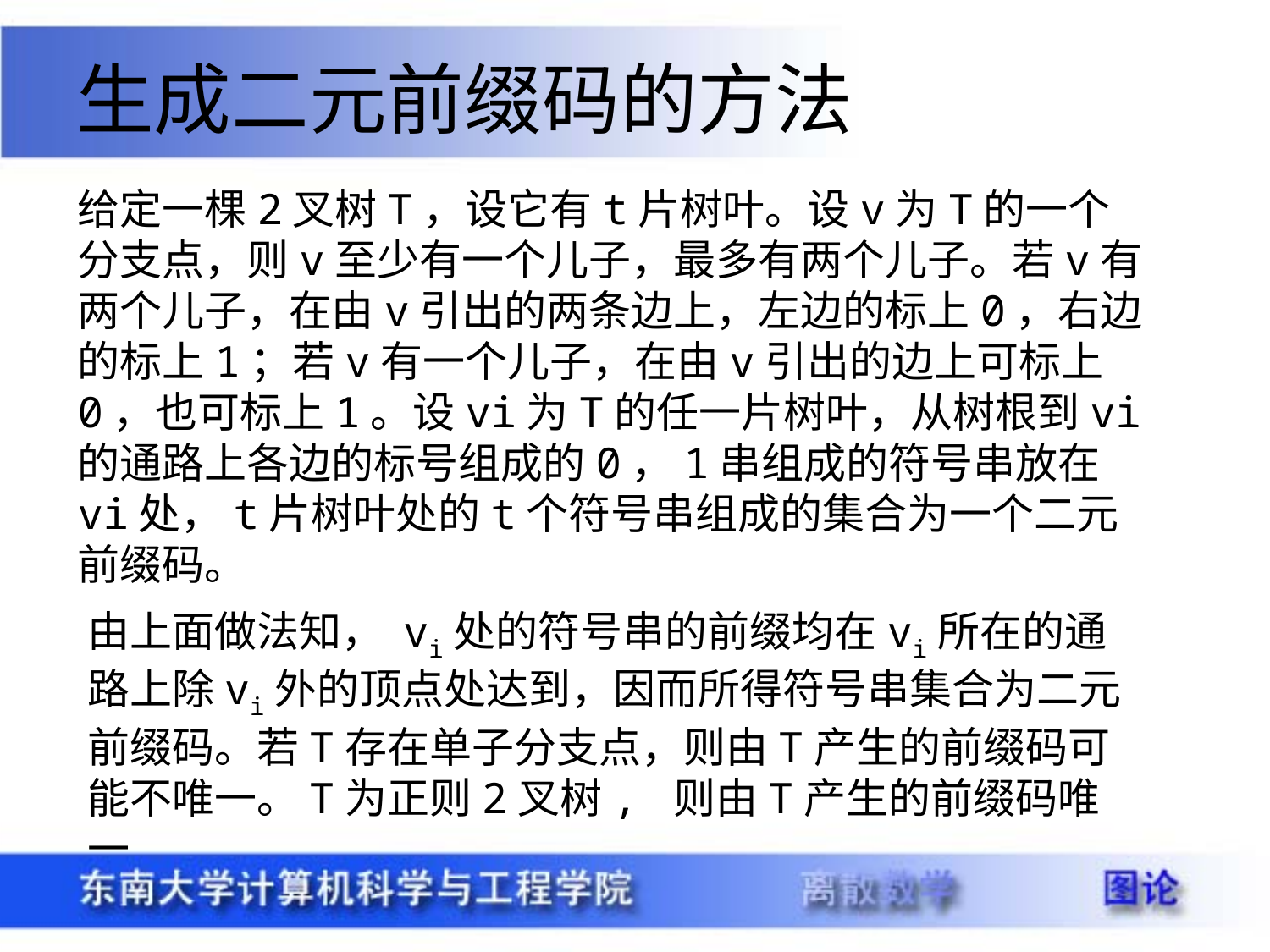

生成二元前缀码的方法
给定一棵2叉树T，设它有t片树叶。设v为T的一个分支点，则v至少有一个儿子，最多有两个儿子。若v有两个儿子，在由v引出的两条边上，左边的标上0，右边的标上1；若v有一个儿子，在由v引出的边上可标上0，也可标上1。设vi为T的任一片树叶，从树根到vi的通路上各边的标号组成的0，1串组成的符号串放在vi处，t片树叶处的t个符号串组成的集合为一个二元前缀码。
由上面做法知， vi处的符号串的前缀均在vi所在的通路上除vi外的顶点处达到，因而所得符号串集合为二元前缀码。若T存在单子分支点，则由T产生的前缀码可能不唯一。T为正则2叉树, 则由T产生的前缀码唯一